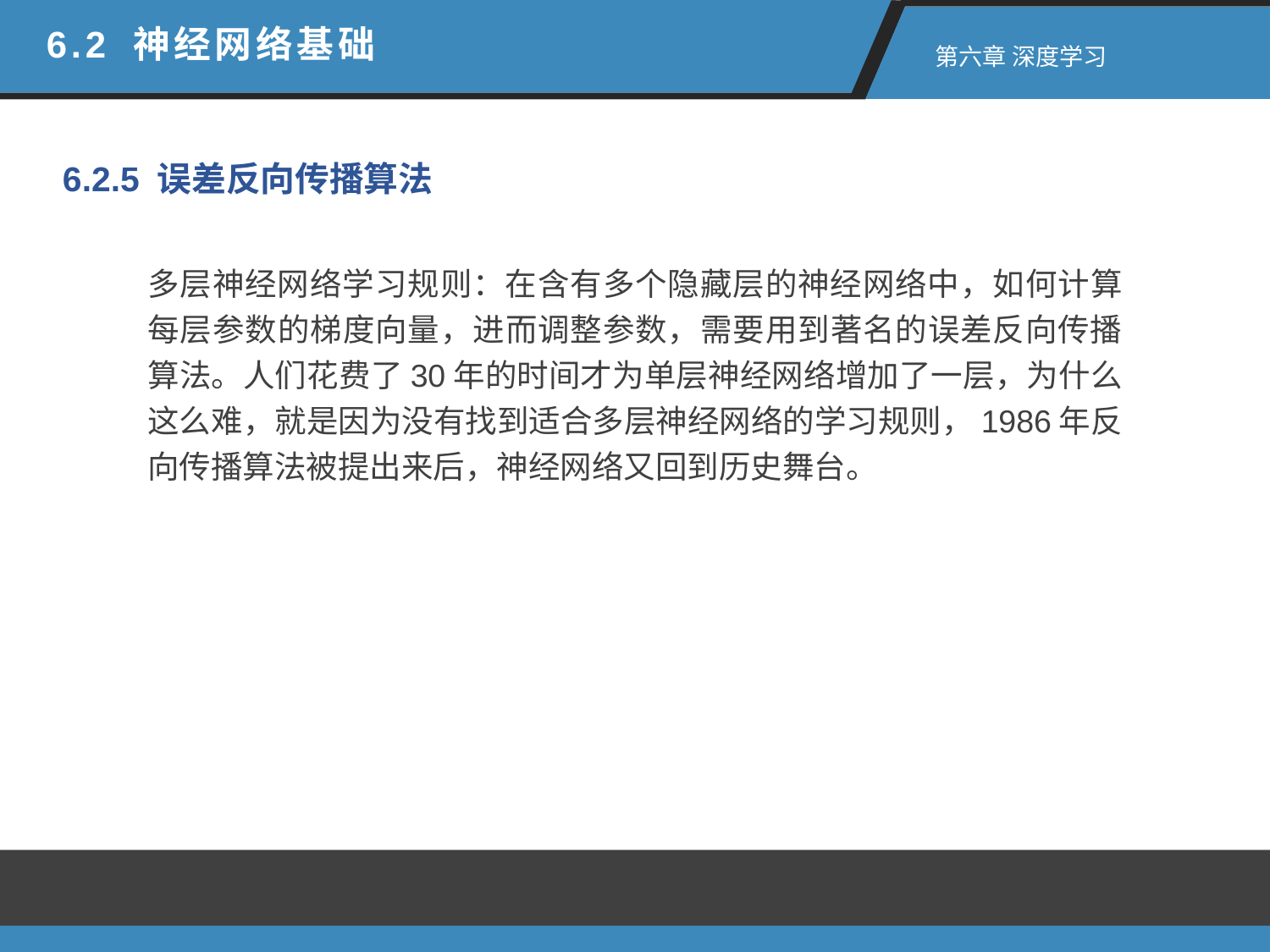

6.2 神经网络基础
  第六章 深度学习
6.2.5 误差反向传播算法
多层神经网络学习规则：在含有多个隐藏层的神经网络中，如何计算每层参数的梯度向量，进而调整参数，需要用到著名的误差反向传播算法。人们花费了30年的时间才为单层神经网络增加了一层，为什么这么难，就是因为没有找到适合多层神经网络的学习规则，1986年反向传播算法被提出来后，神经网络又回到历史舞台。